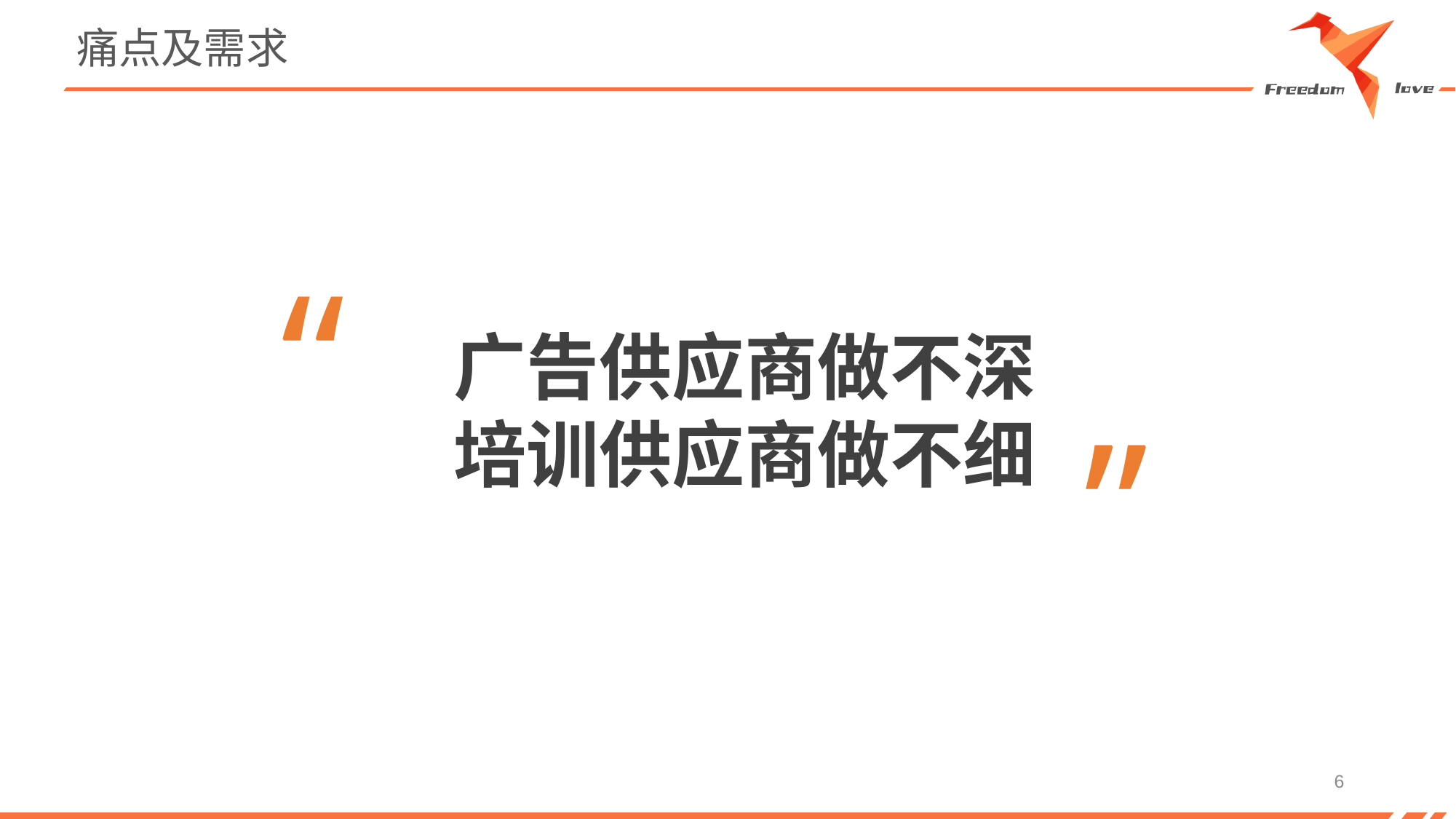

# 痛点及需求
“
广告供应商做不深
培训供应商做不细
”
6